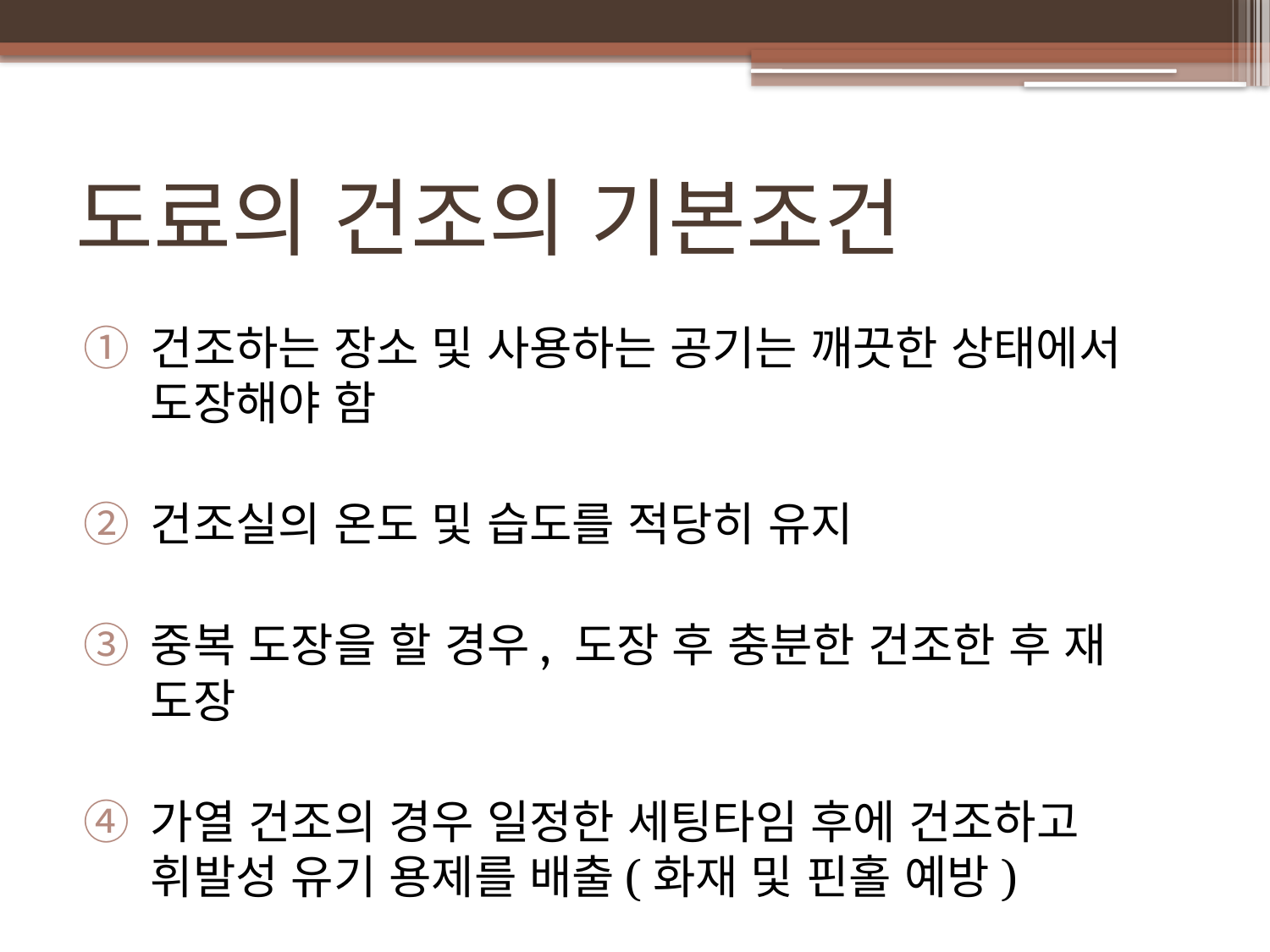

# 도료의 건조의 기본조건
건조하는 장소 및 사용하는 공기는 깨끗한 상태에서 도장해야 함

건조실의 온도 및 습도를 적당히 유지

중복 도장을 할 경우, 도장 후 충분한 건조한 후 재 도장

가열 건조의 경우 일정한 세팅타임 후에 건조하고 휘발성 유기 용제를 배출(화재 및 핀홀 예방)